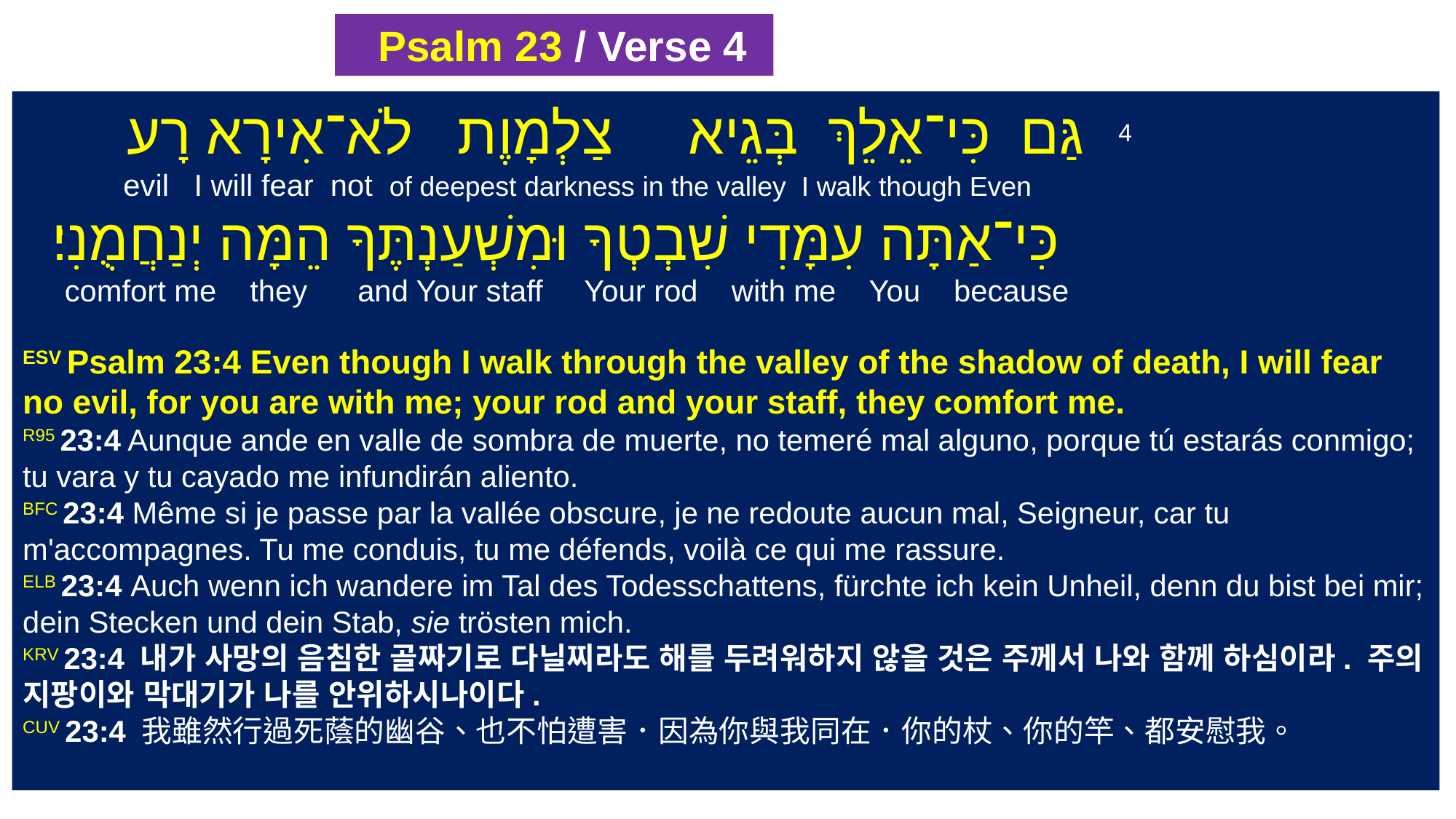

Psalm 23 / Verse 4
‎  4 גַּם  כִּי־אֵלֵךְ  בְּגֵיא     צַלְמָוֶת   לֹא־אִירָא רָע
            evil   I will fear  not  of deepest darkness in the valley  I walk though Even
כִּי־אַתָּה עִמָּדִי שִׁבְטְךָ וּמִשְׁעַנְתֶּךָ הֵמָּה יְנַחֲמֻנִי׃
     comfort me    they      and Your staff     Your rod    with me    You    because

ESV Psalm 23:4 Even though I walk through the valley of the shadow of death, I will fear no evil, for you are with me; your rod and your staff, they comfort me.
R95 23:4 Aunque ande en valle de sombra de muerte, no temeré mal alguno, porque tú estarás conmigo; tu vara y tu cayado me infundirán aliento.
BFC 23:4 Même si je passe par la vallée obscure, je ne redoute aucun mal, Seigneur, car tu m'accompagnes. Tu me conduis, tu me défends, voilà ce qui me rassure.
ELB 23:4 Auch wenn ich wandere im Tal des Todesschattens, fürchte ich kein Unheil, denn du bist bei mir; dein Stecken und dein Stab, sie trösten mich.
KRV 23:4 내가 사망의 음침한 골짜기로 다닐찌라도 해를 두려워하지 않을 것은 주께서 나와 함께 하심이라. 주의 지팡이와 막대기가 나를 안위하시나이다.
CUV 23:4 我雖然行過死蔭的幽谷、也不怕遭害．因為你與我同在．你的杖、你的竿、都安慰我。